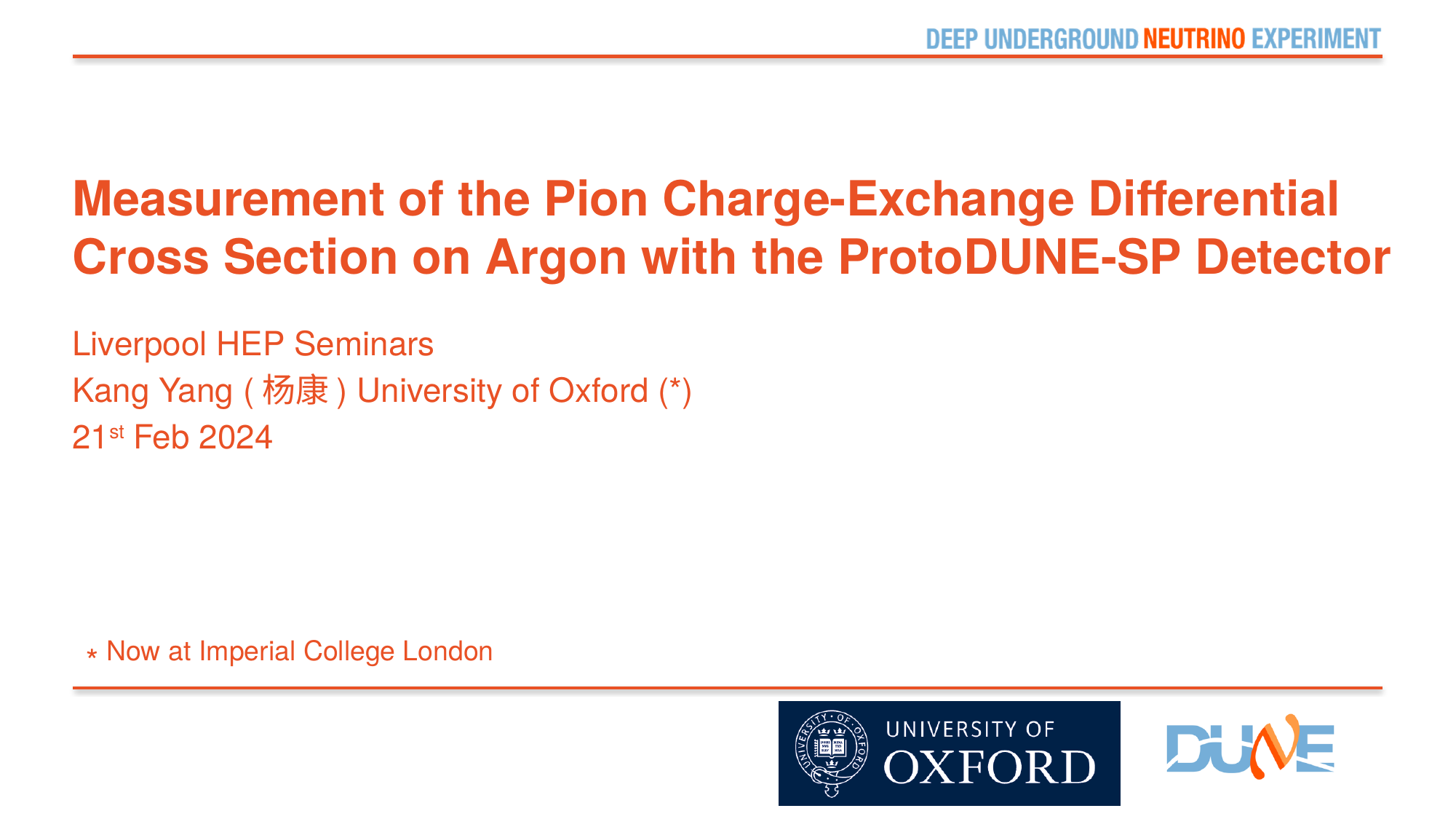

# Measurement of the Pion Charge-Exchange Differential Cross Section on Argon with the ProtoDUNE-SP Detector
Liverpool HEP Seminars
Kang Yang (杨康) University of Oxford (*)
21st Feb 2024

∗ Now at Imperial College London